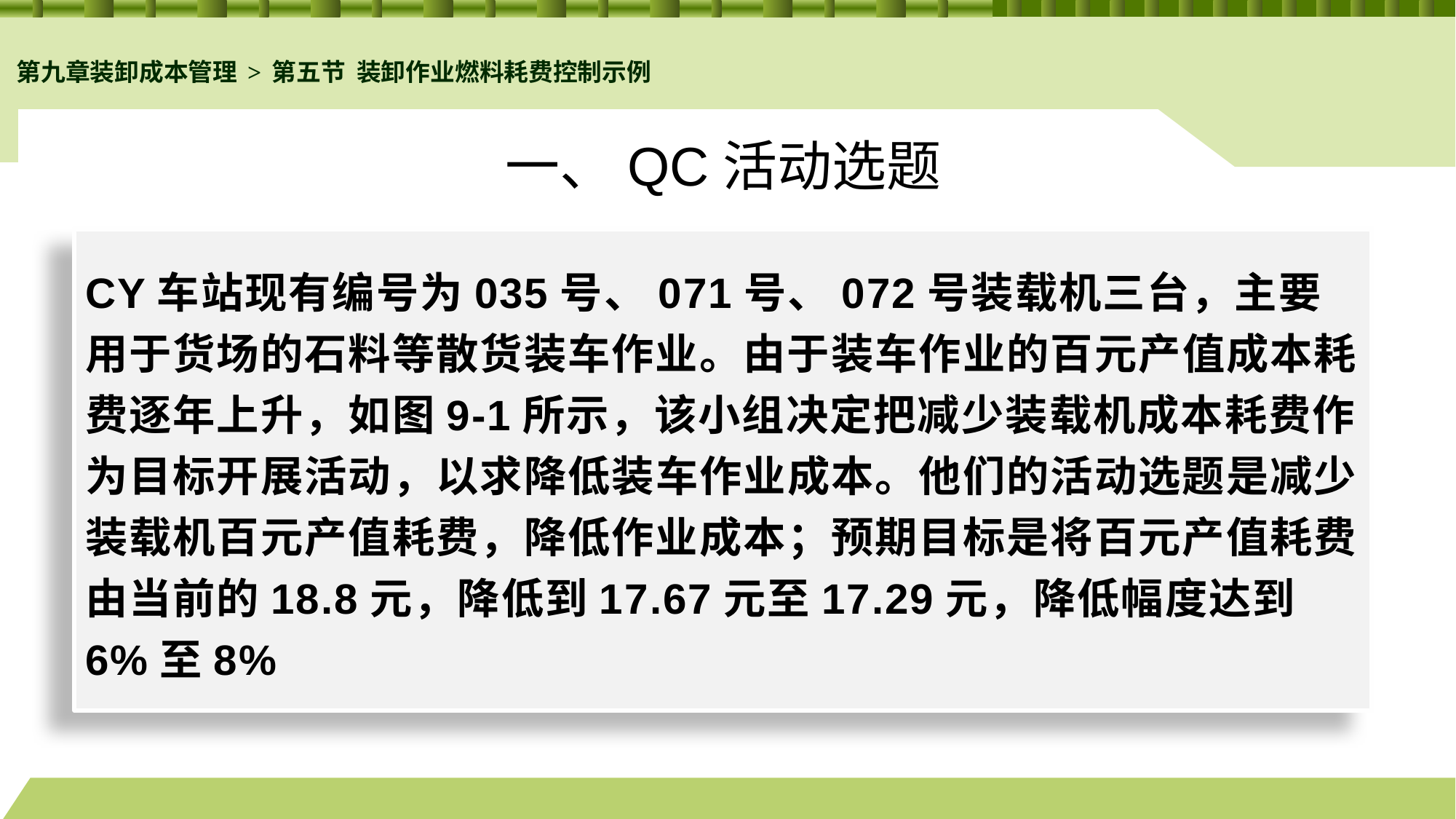

第九章装卸成本管理>第五节  装卸作业燃料耗费控制示例
# 一、QC活动选题
CY车站现有编号为035号、071号、072号装载机三台，主要用于货场的石料等散货装车作业。由于装车作业的百元产值成本耗费逐年上升，如图9-1所示，该小组决定把减少装载机成本耗费作为目标开展活动，以求降低装车作业成本。他们的活动选题是减少装载机百元产值耗费，降低作业成本；预期目标是将百元产值耗费由当前的18.8元，降低到17.67元至17.29元，降低幅度达到6%至8%